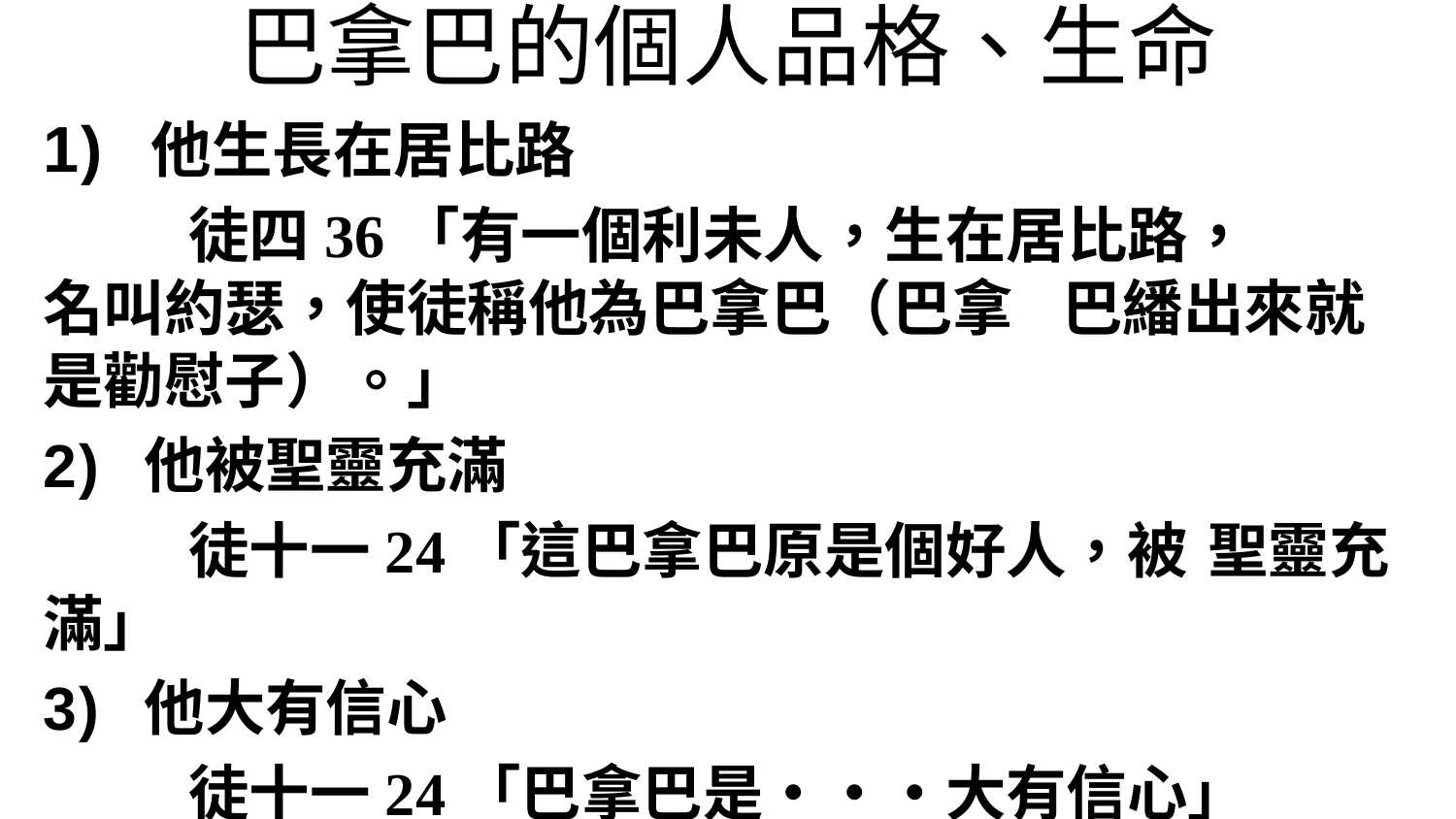

# 巴拿巴的個人品格、生命
  他生長在居比路
	徒四36「有一個利未人，生在居比路，	名叫約瑟，使徒稱他為巴拿巴（巴拿	巴繙出來就是勸慰子）。」
  他被聖靈充滿
	徒十一24「這巴拿巴原是個好人，被	聖靈充滿」
  他大有信心
	徒十一24「巴拿巴是‧‧‧大有信心」